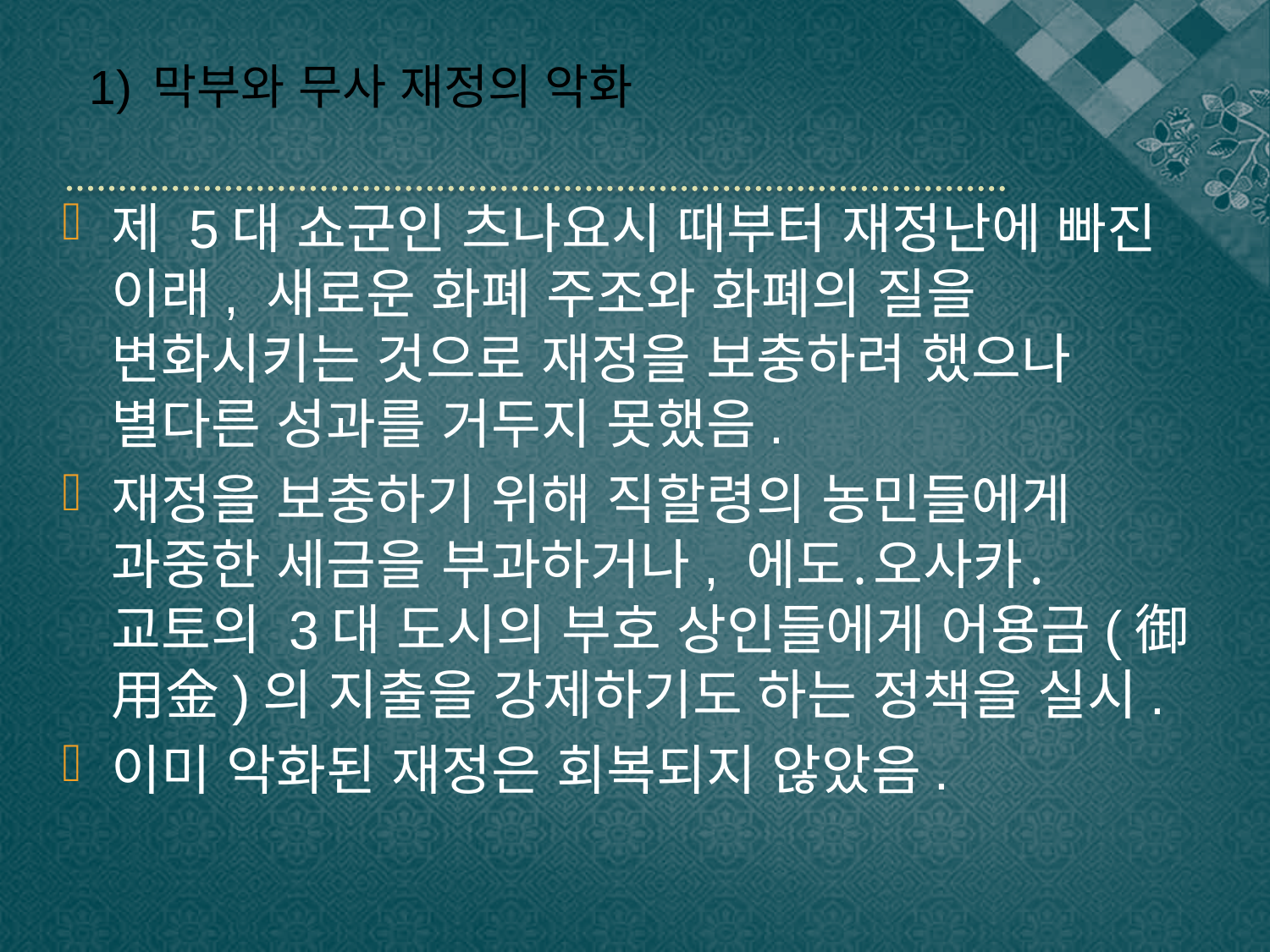

# 1) 막부와 무사 재정의 악화
제 5대 쇼군인 츠나요시 때부터 재정난에 빠진 이래, 새로운 화폐 주조와 화폐의 질을 변화시키는 것으로 재정을 보충하려 했으나 별다른 성과를 거두지 못했음.
재정을 보충하기 위해 직할령의 농민들에게 과중한 세금을 부과하거나, 에도․오사카․교토의 3대 도시의 부호 상인들에게 어용금(御用金)의 지출을 강제하기도 하는 정책을 실시.
이미 악화된 재정은 회복되지 않았음.